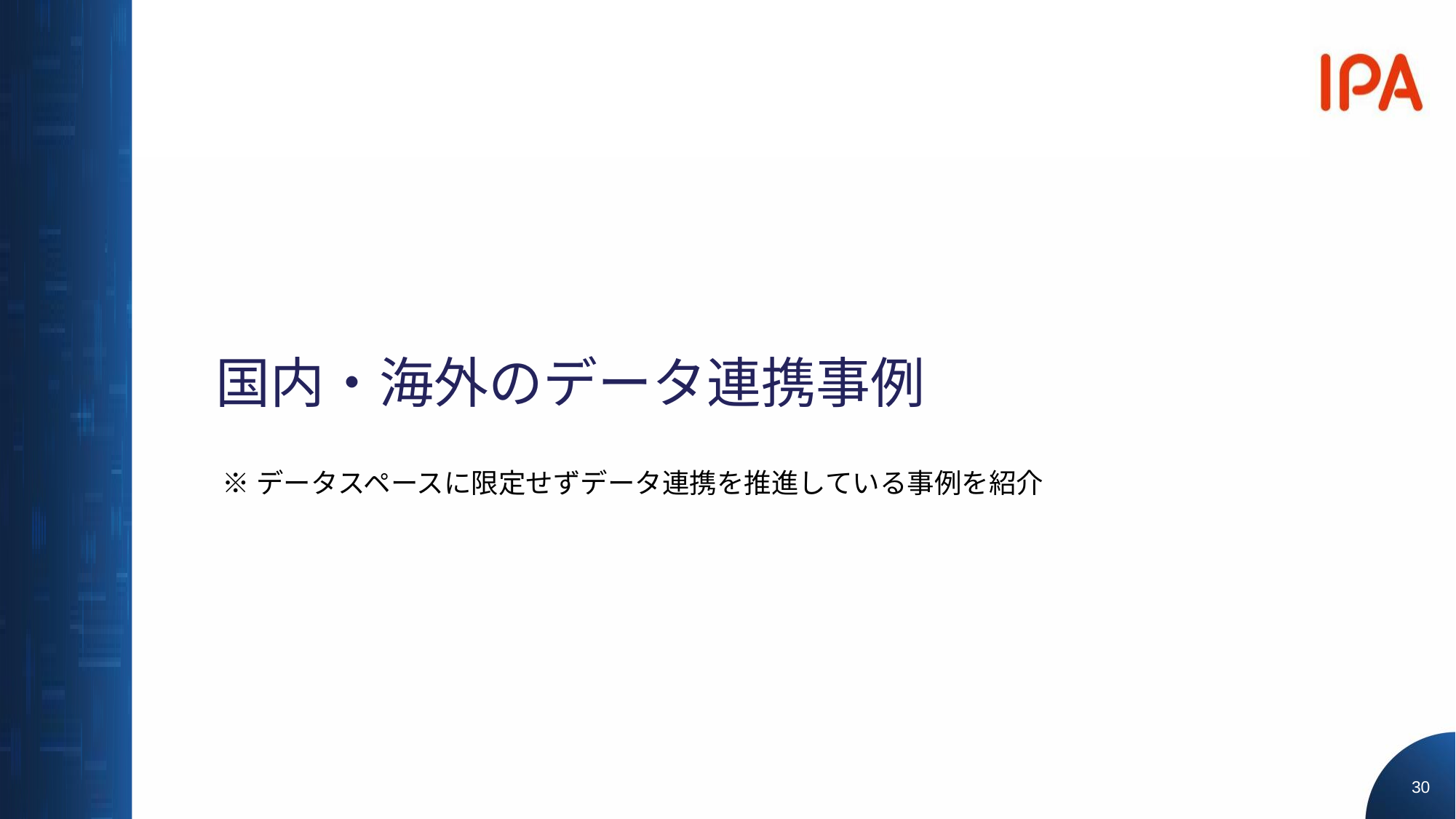

国内・海外のデータ連携事例
※データスペースに限定せずデータ連携を推進している事例を紹介
30